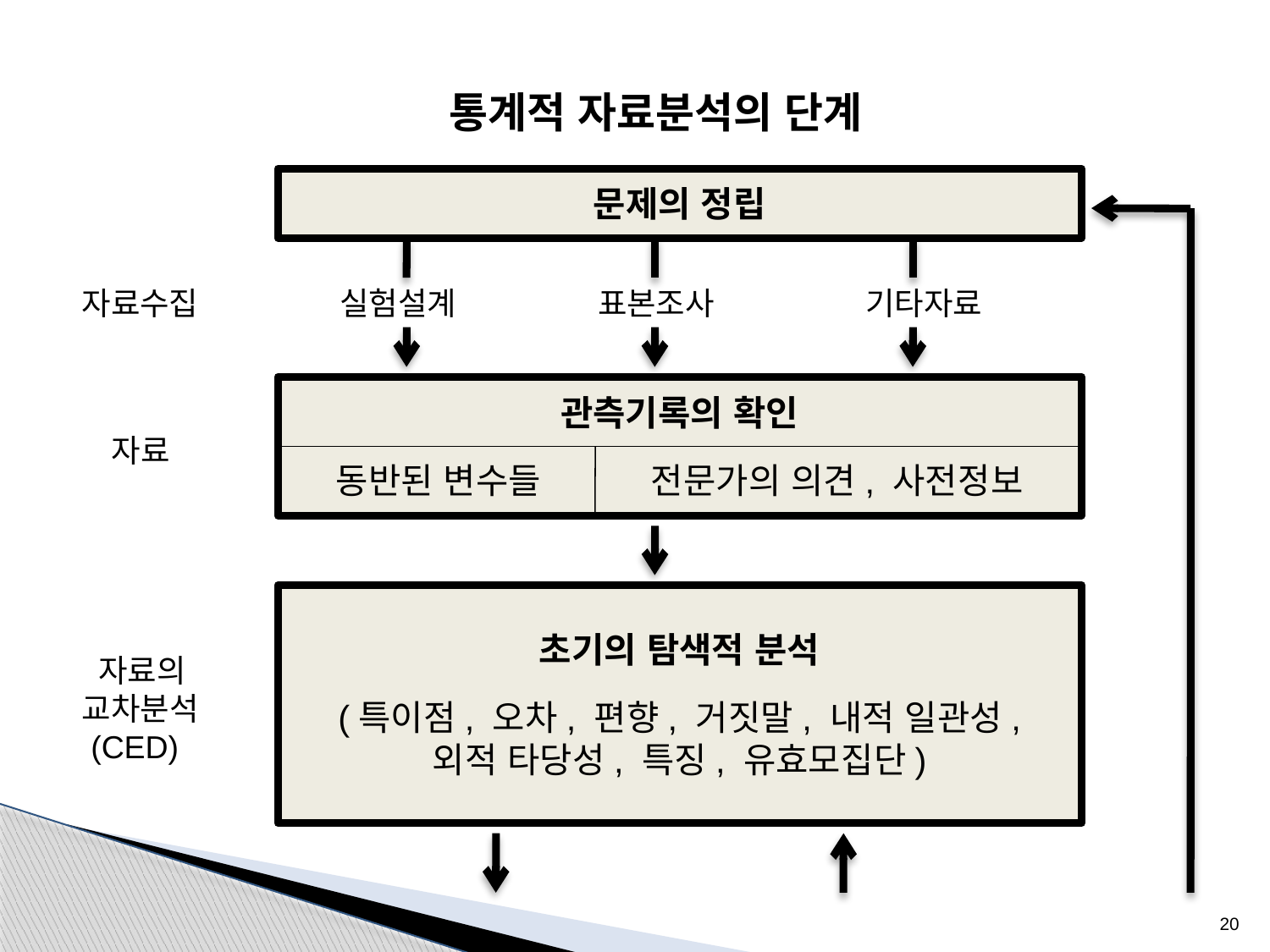

통계적 자료분석의 단계
문제의 정립
자료수집
실험설계
표본조사
기타자료
관측기록의 확인

동반된 변수들           전문가의 의견, 사전정보
자료
초기의 탐색적 분석

(특이점, 오차, 편향, 거짓말, 내적 일관성,
외적 타당성, 특징, 유효모집단)
 자료의
교차분석
 (CED)
20